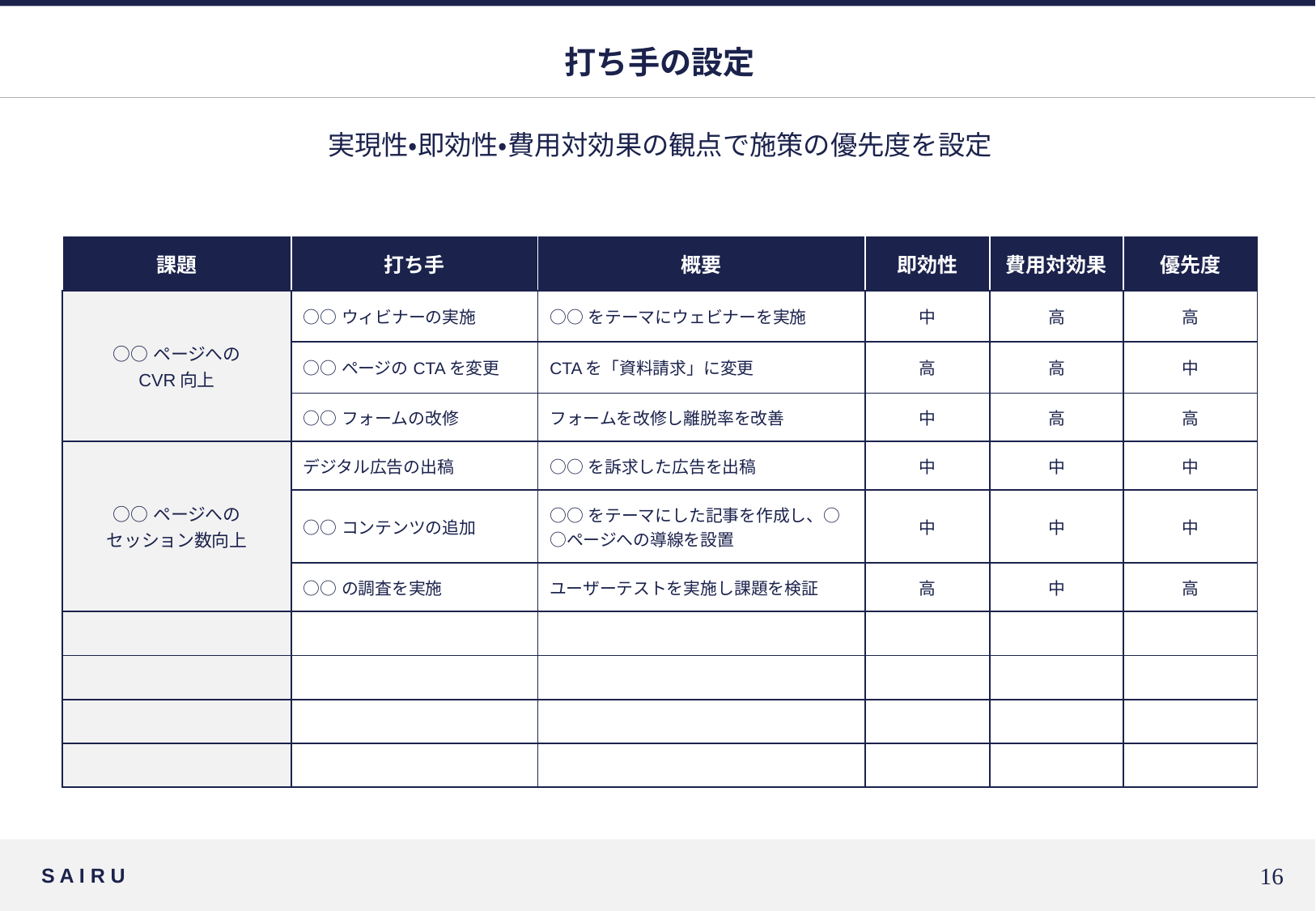

# 打ち手の設定
実現性・即効性・費用対効果の観点で施策の優先度を設定
| 課題 | 打ち手 | 概要 | 即効性 | 費用対効果 | 優先度 |
| --- | --- | --- | --- | --- | --- |
| ○○ページへの CVR向上 | ○○ウィビナーの実施 | ○○をテーマにウェビナーを実施 | 中 | 高 | 高 |
|  | ○○ページのCTAを変更 | CTAを「資料請求」に変更 | 高 | 高 | 中 |
|  | ○○フォームの改修 | フォームを改修し離脱率を改善 | 中 | 高 | 高 |
| ○○ページへの セッション数向上 | デジタル広告の出稿 | ○○を訴求した広告を出稿 | 中 | 中 | 中 |
|  | ○○コンテンツの追加 | ○○をテーマにした記事を作成し、○○ページへの導線を設置 | 中 | 中 | 中 |
|  | ○○の調査を実施 | ユーザーテストを実施し課題を検証 | 高 | 中 | 高 |
|  |  |  |  |  |  |
|  |  |  |  |  |  |
|  |  |  |  |  |  |
|  |  |  |  |  |  |
16